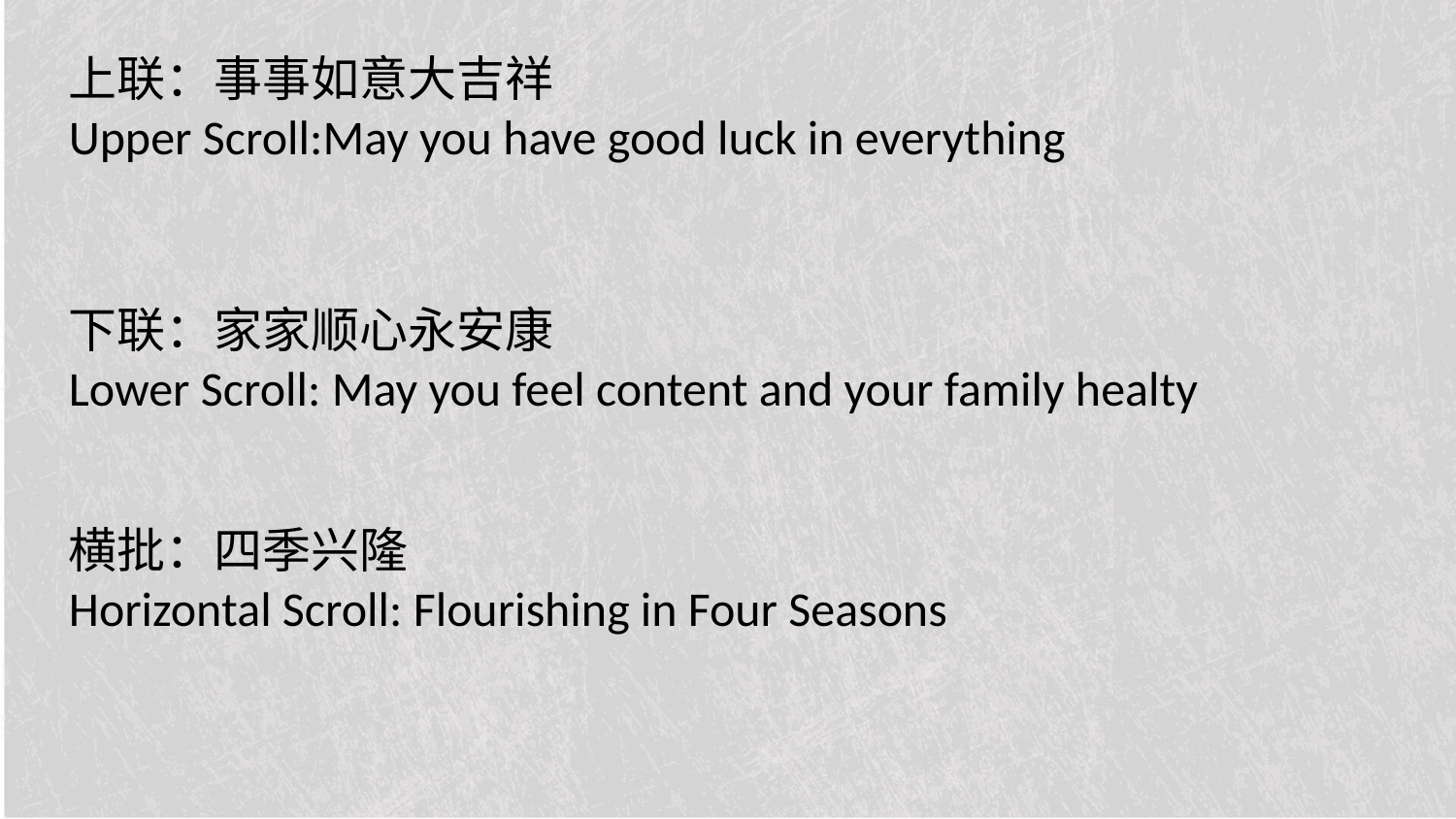

上联：事事如意大吉祥
Upper Scroll:May you have good luck in everything
下联：家家顺心永安康
Lower Scroll: May you feel content and your family healty
横批：四季兴隆
Horizontal Scroll: Flourishing in Four Seasons